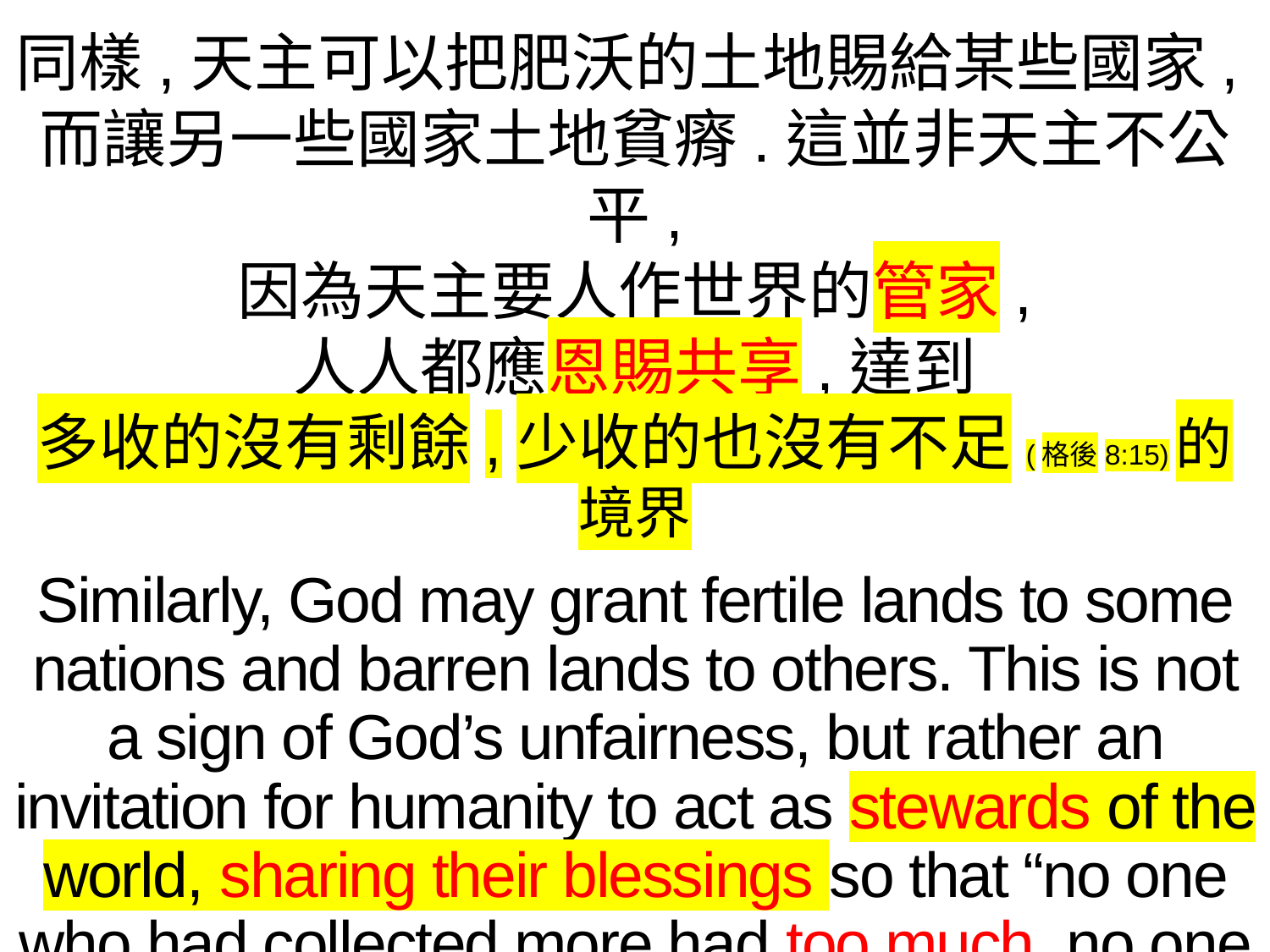

同樣,天主可以把肥沃的土地賜給某些國家,而讓另一些國家土地貧瘠.這並非天主不公平,
因為天主要人作世界的管家,
人人都應恩賜共享,達到
多收的沒有剩餘,少收的也沒有不足(格後8:15)的境界
Similarly, God may grant fertile lands to some nations and barren lands to others. This is not a sign of God’s unfairness, but rather an invitation for humanity to act as stewards of the world, sharing their blessings so that “no one who had collected more had too much, no one who had collected less had too little.” (2 Cor 8:15).